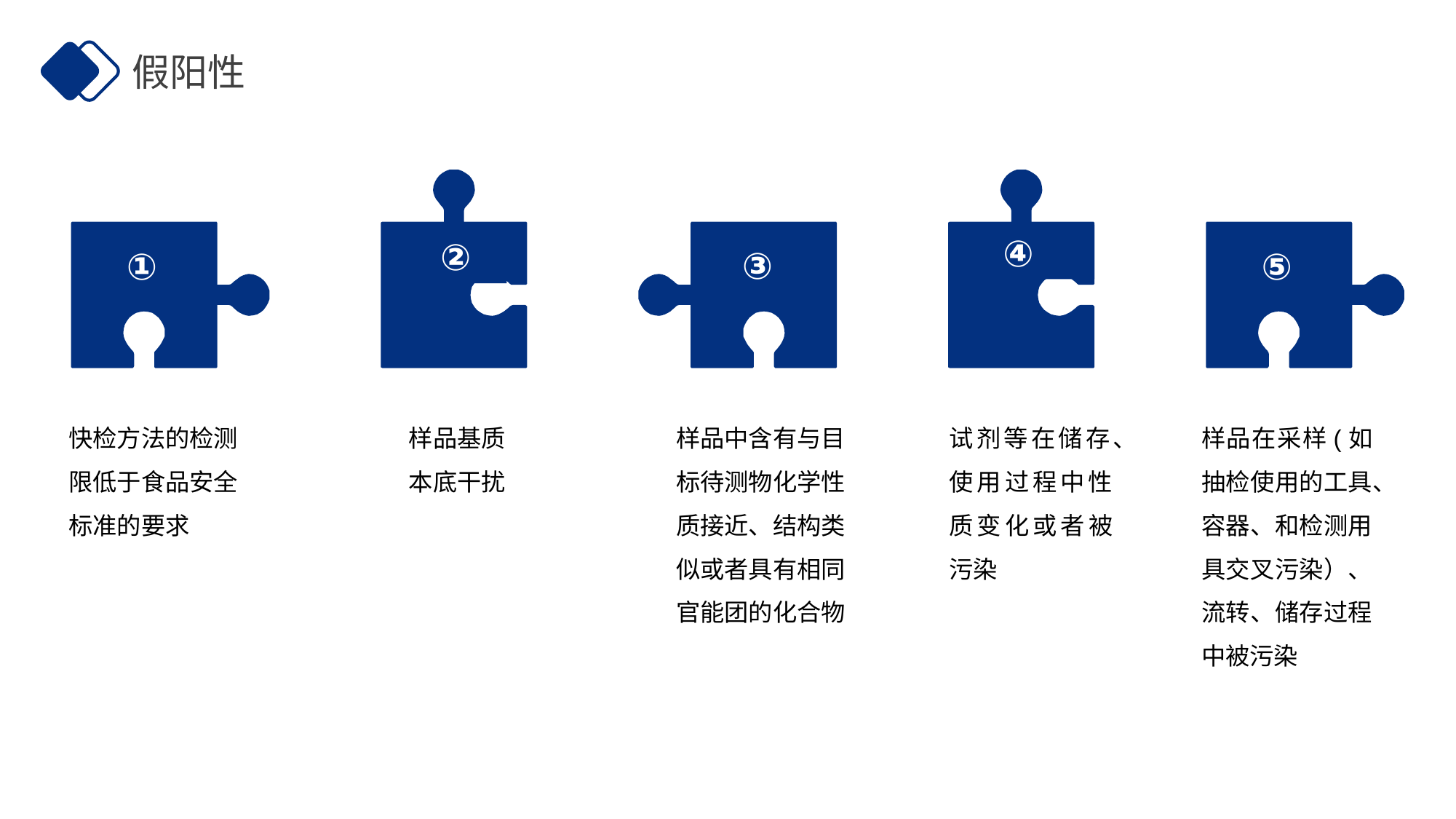

假阳性

②

④

①

③

⑤
快检方法的检测限低于食品安全标准的要求
样品基质本底干扰
样品中含有与目标待测物化学性质接近、结构类似或者具有相同官能团的化合物
试剂等在储存、使用过程中性质变化或者被污染
样品在采样(如抽检使用的工具、容器、和检测用具交叉污染）、流转、储存过程中被污染